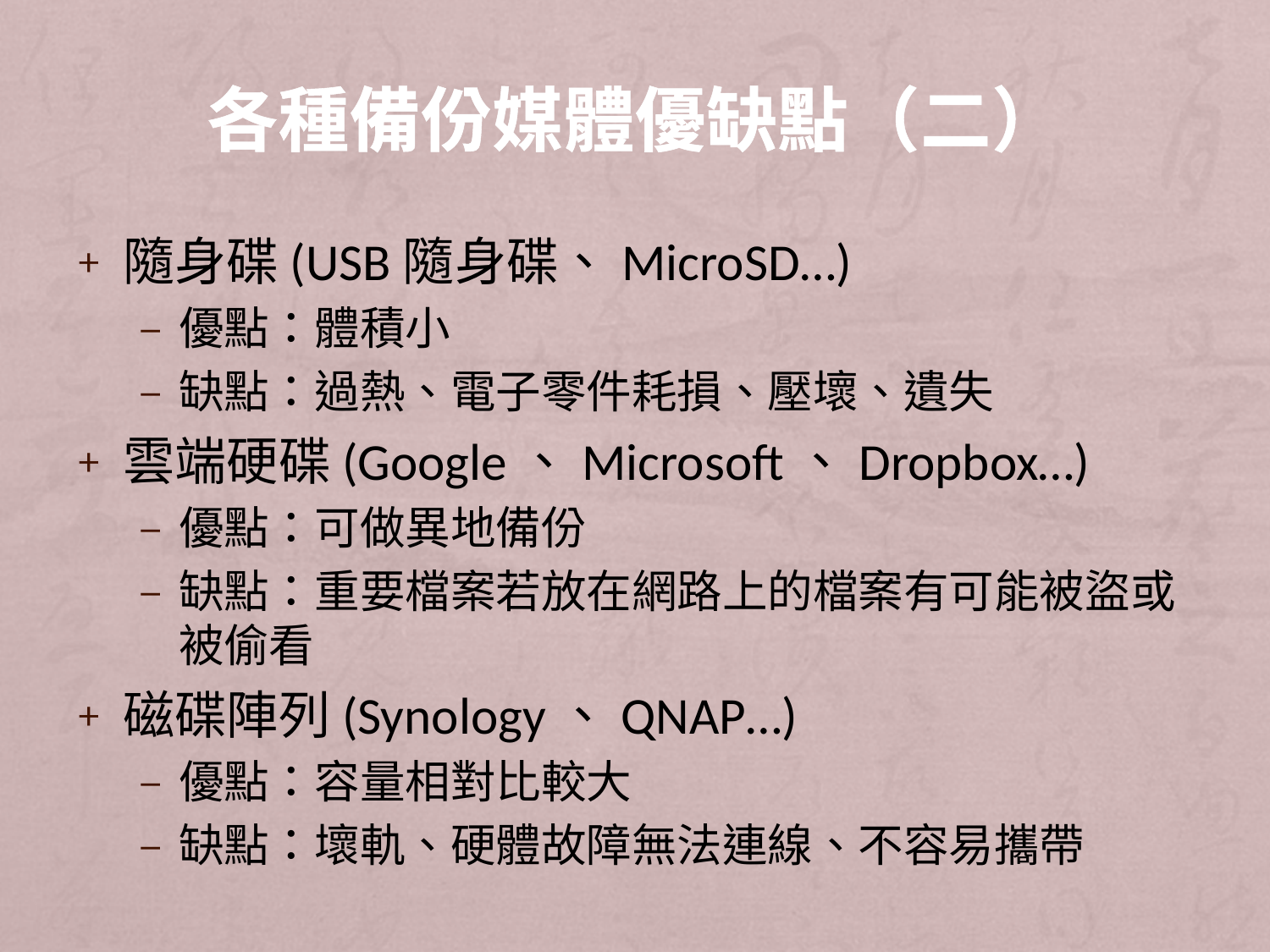

# 各種備份媒體優缺點（二）
隨身碟(USB隨身碟、MicroSD…)
優點：體積小
缺點：過熱、電子零件耗損、壓壞、遺失
雲端硬碟(Google、Microsoft、Dropbox…)
優點：可做異地備份
缺點：重要檔案若放在網路上的檔案有可能被盜或被偷看
磁碟陣列(Synology、QNAP…)
優點：容量相對比較大
缺點：壞軌、硬體故障無法連線、不容易攜帶